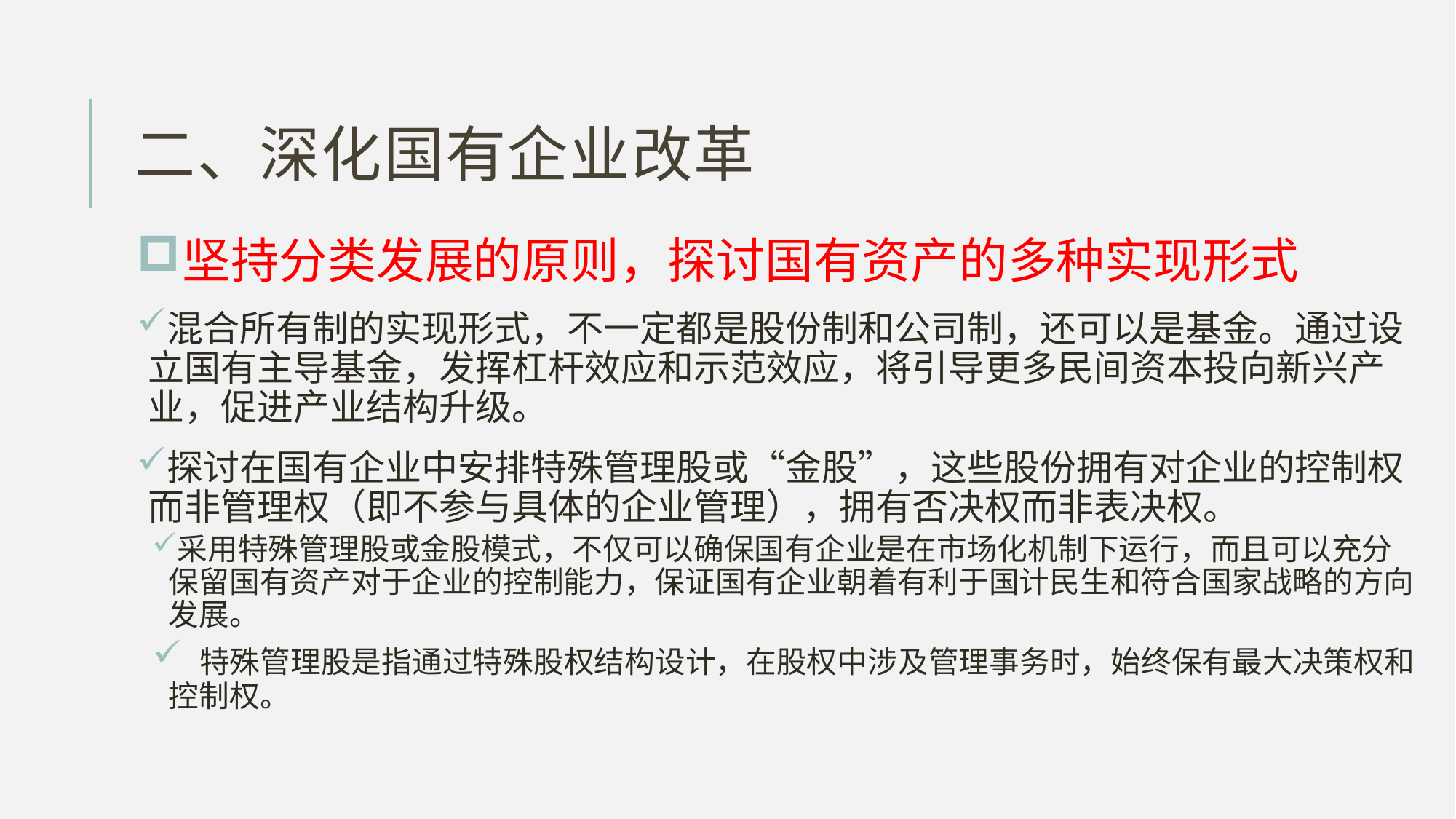

# 二、深化国有企业改革
坚持分类发展的原则，探讨国有资产的多种实现形式
混合所有制的实现形式，不一定都是股份制和公司制，还可以是基金。通过设立国有主导基金，发挥杠杆效应和示范效应，将引导更多民间资本投向新兴产业，促进产业结构升级。
探讨在国有企业中安排特殊管理股或“金股”，这些股份拥有对企业的控制权而非管理权（即不参与具体的企业管理），拥有否决权而非表决权。
采用特殊管理股或金股模式，不仅可以确保国有企业是在市场化机制下运行，而且可以充分保留国有资产对于企业的控制能力，保证国有企业朝着有利于国计民生和符合国家战略的方向发展。
 特殊管理股是指通过特殊股权结构设计，在股权中涉及管理事务时，始终保有最大决策权和控制权。